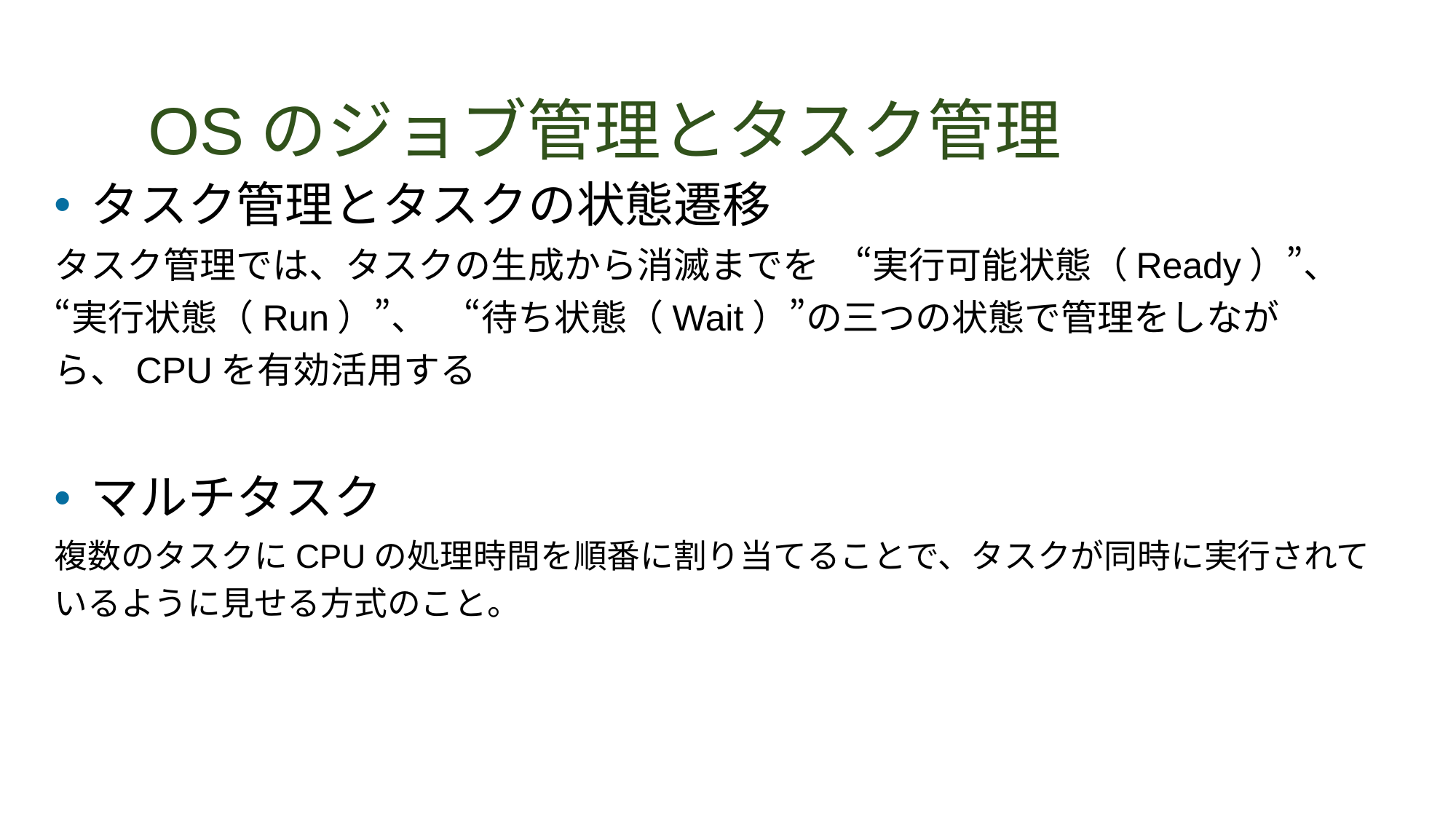

# OSのジョブ管理とタスク管理
タスク管理とタスクの状態遷移
タスク管理では、タスクの生成から消滅までを　“実行可能状態（Ready）”、　“実行状態（Run）”、　“待ち状態（Wait）”の三つの状態で管理をしながら、CPUを有効活用する

マルチタスク
複数のタスクにCPUの処理時間を順番に割り当てることで、タスクが同時に実行されているように見せる方式のこと。